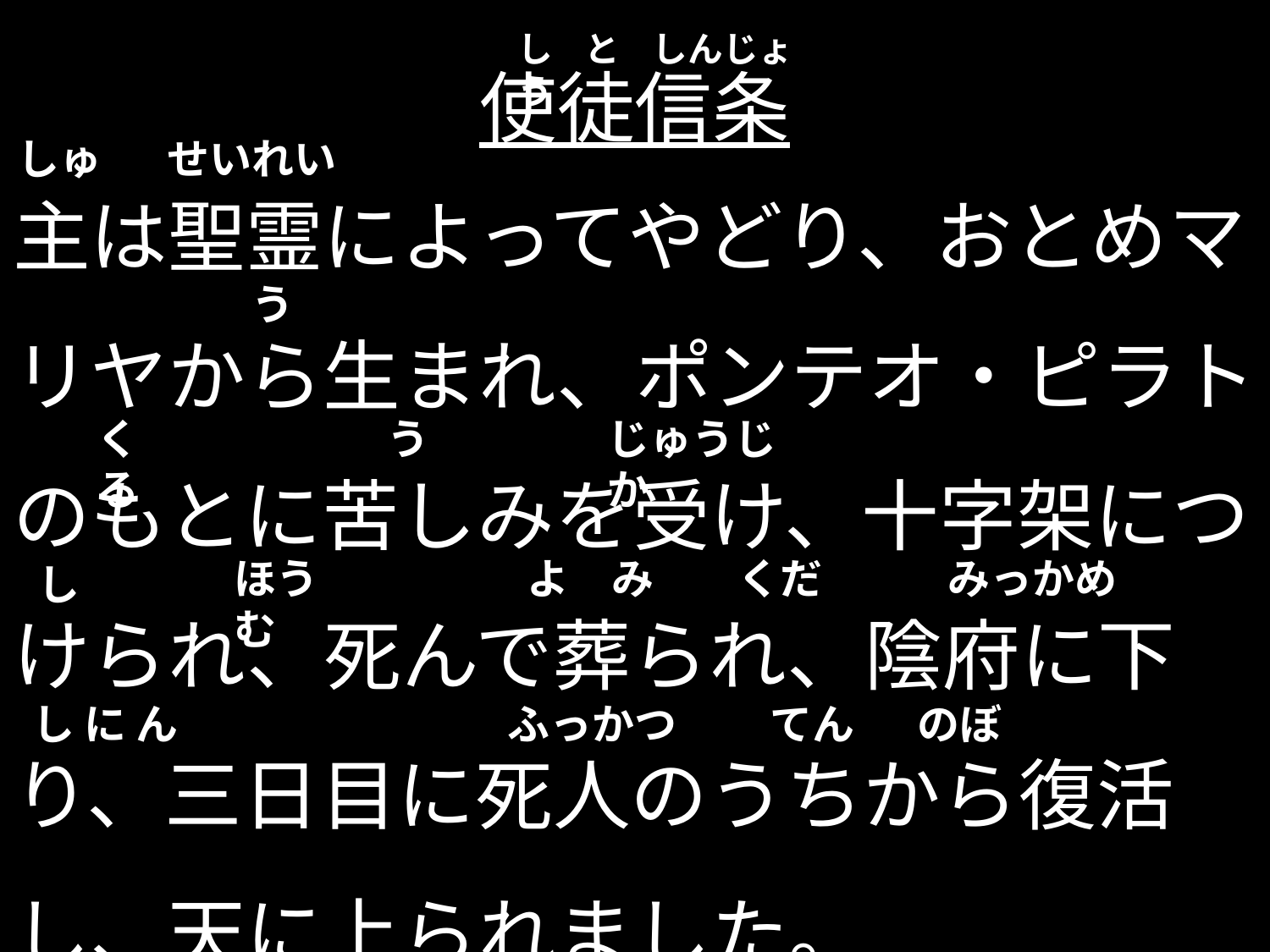

し    と    しんじょう
# 使徒信条
しゅ
せいれい
主は聖霊によってやどり、おとめマリヤから生まれ、ポンテオ・ピラトのもとに苦しみを受け、十字架につけられ、死んで葬られ、陰府に下り、三日目に死人のうちから復活し、天に上られました。
う
くる
う
じゅうじか
ほうむ
よ　み
くだ
みっかめ
し
し に ん
ふっかつ
てん
のぼ